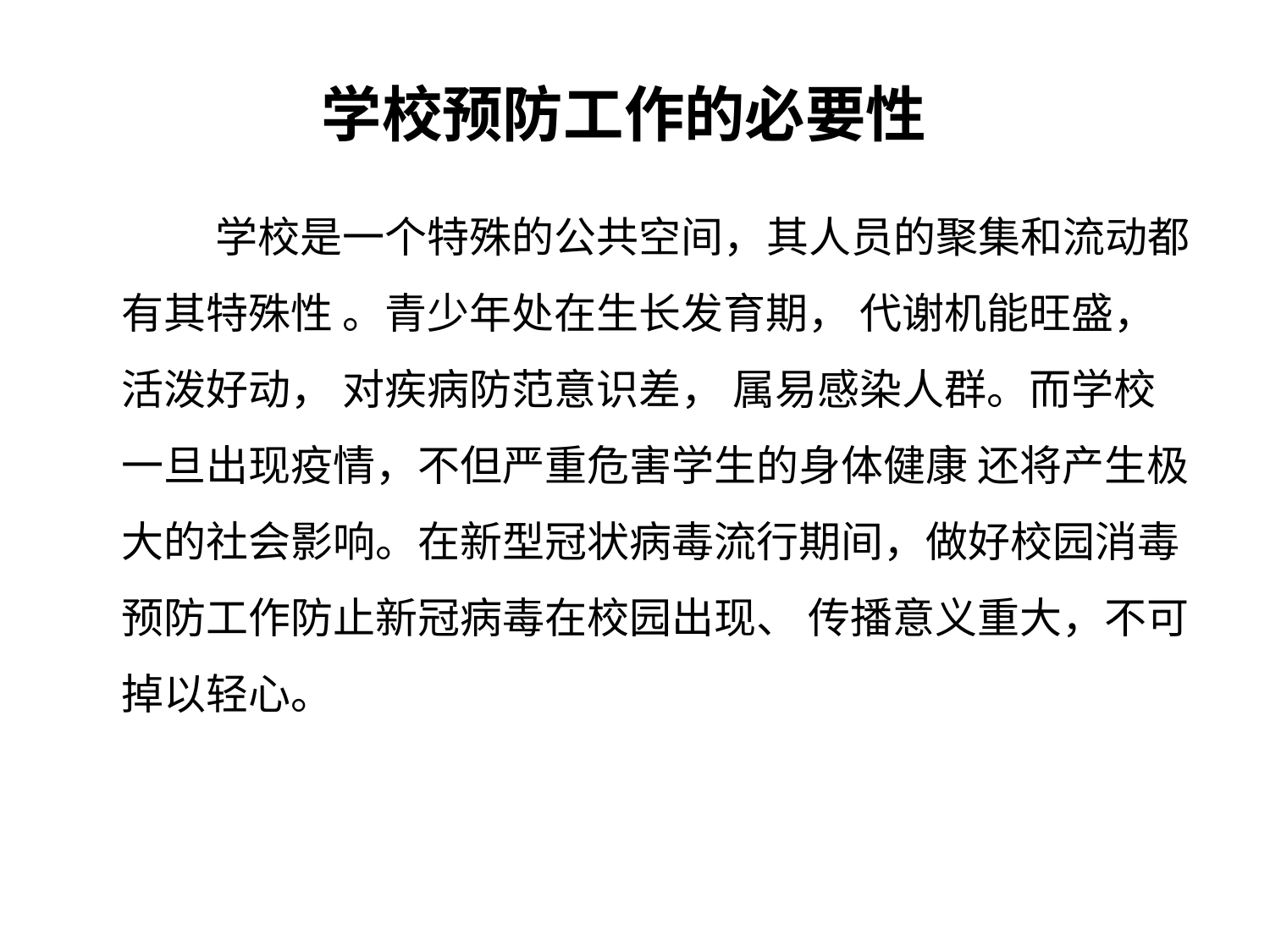

# 学校预防工作的必要性
              学校是一个特殊的公共空间，其人员的聚集和流动都有其特殊性 。青少年处在生长发育期， 代谢机能旺盛， 活泼好动， 对疾病防范意识差， 属易感染人群。而学校一旦出现疫情，不但严重危害学生的身体健康 还将产生极大的社会影响。在新型冠状病毒流行期间，做好校园消毒预防工作防止新冠病毒在校园出现、 传播意义重大，不可掉以轻心。